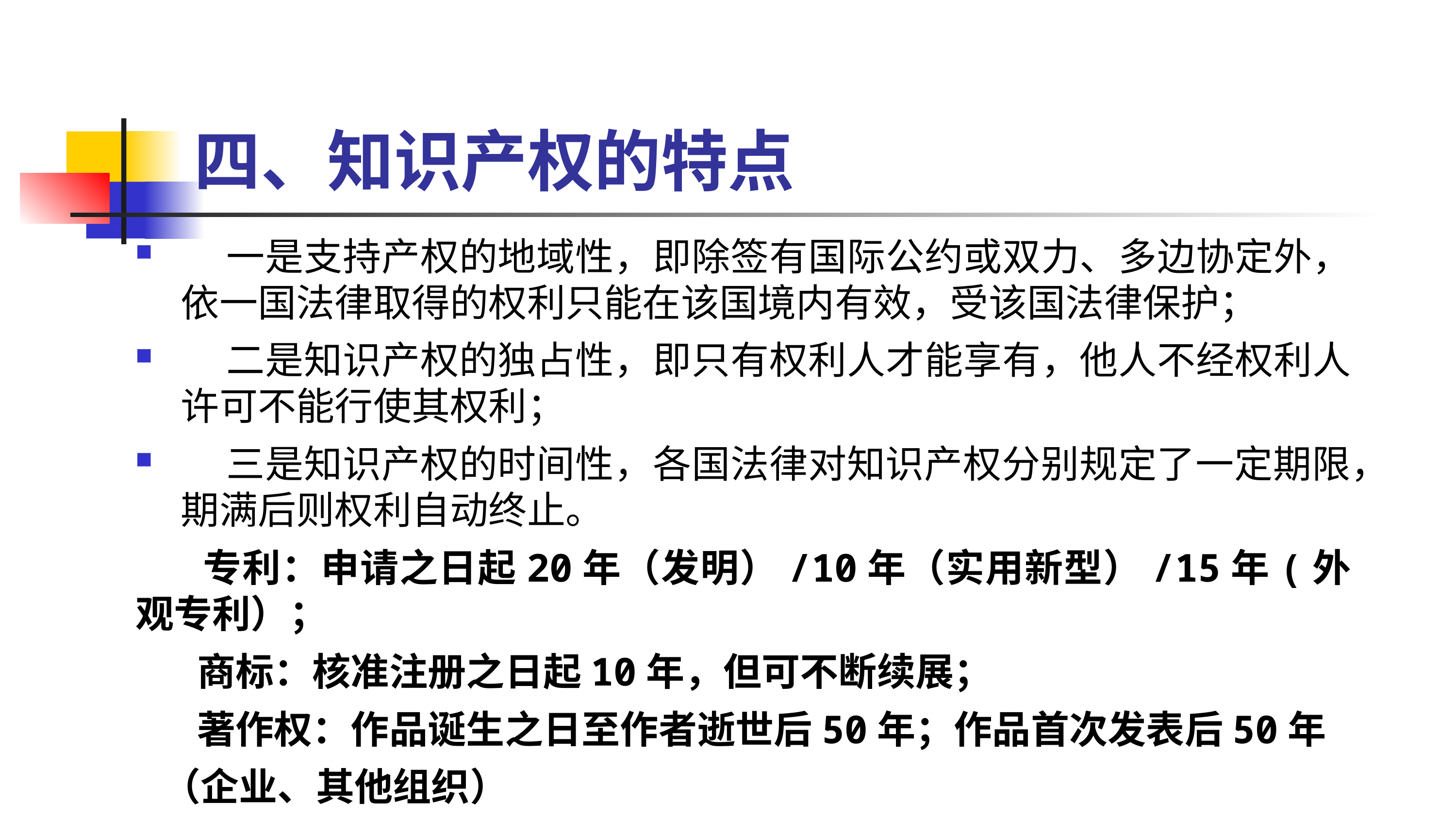

# 四、知识产权的特点
    一是支持产权的地域性，即除签有国际公约或双力、多边协定外，依一国法律取得的权利只能在该国境内有效，受该国法律保护；
    二是知识产权的独占性，即只有权利人才能享有，他人不经权利人许可不能行使其权利；
    三是知识产权的时间性，各国法律对知识产权分别规定了一定期限，期满后则权利自动终止。
      专利：申请之日起20年（发明）/10年（实用新型）/15年(外观专利）；
      商标：核准注册之日起10年，但可不断续展；
      著作权：作品诞生之日至作者逝世后50年；作品首次发表后50年
  （企业、其他组织）